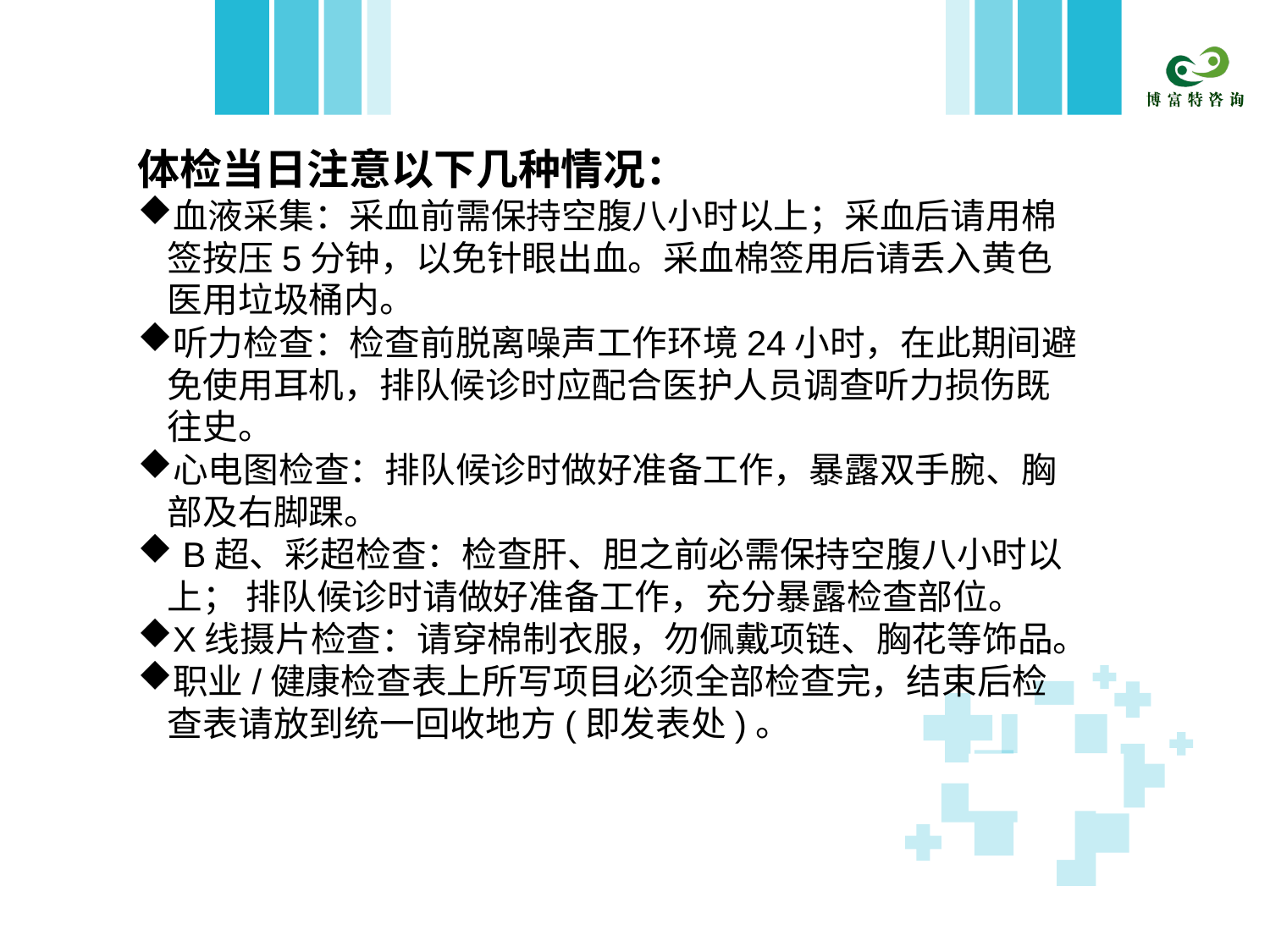

体检当日注意以下几种情况：
血液采集：采血前需保持空腹八小时以上；采血后请用棉签按压5分钟，以免针眼出血。采血棉签用后请丢入黄色医用垃圾桶内。
听力检查：检查前脱离噪声工作环境24小时，在此期间避免使用耳机，排队候诊时应配合医护人员调查听力损伤既往史。
心电图检查：排队候诊时做好准备工作，暴露双手腕、胸部及右脚踝。
 B超、彩超检查：检查肝、胆之前必需保持空腹八小时以上； 排队候诊时请做好准备工作，充分暴露检查部位。
X线摄片检查：请穿棉制衣服，勿佩戴项链、胸花等饰品。
职业/健康检查表上所写项目必须全部检查完，结束后检查表请放到统一回收地方(即发表处)。